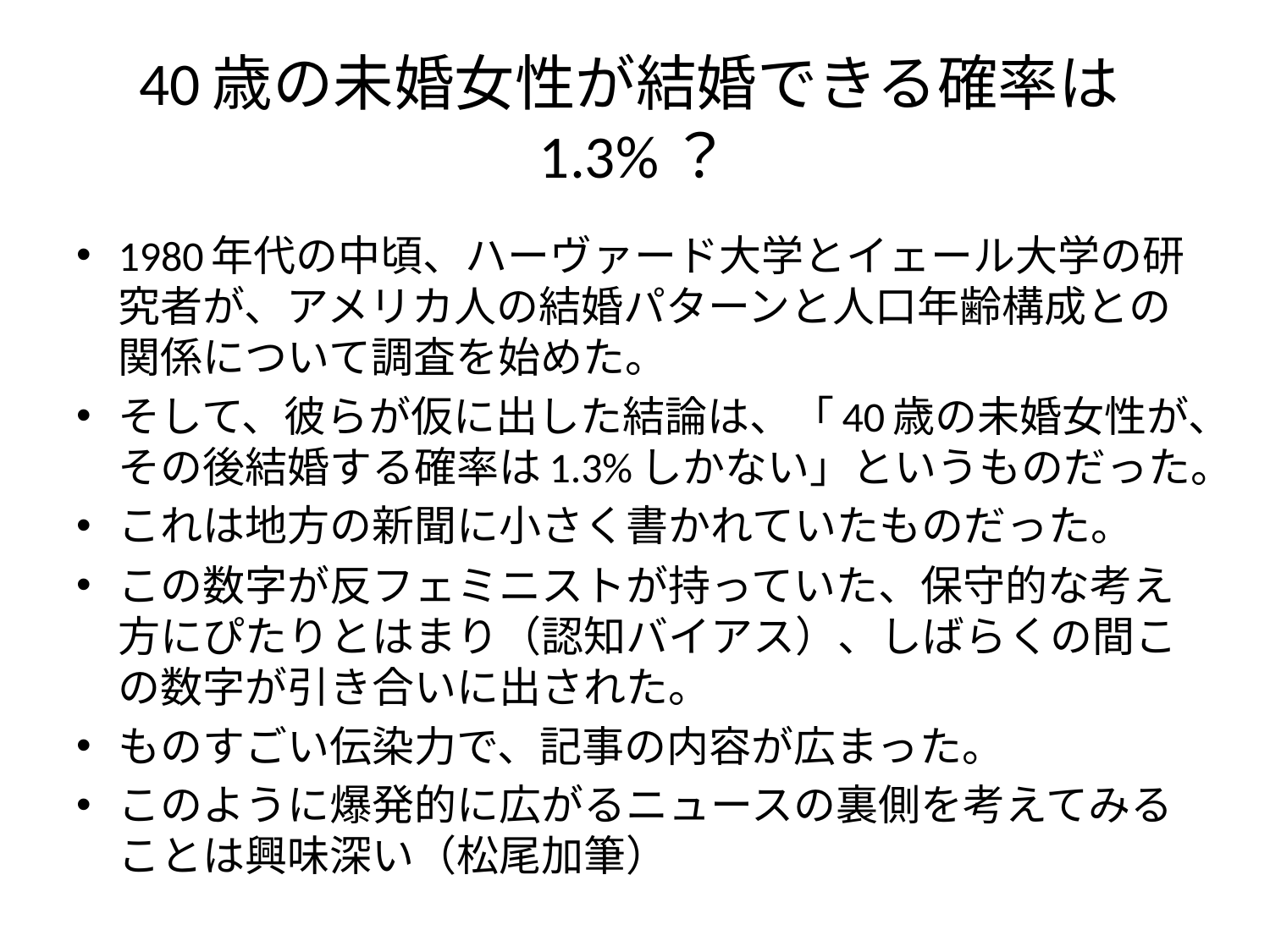

# 40歳の未婚女性が結婚できる確率は1.3%？
1980年代の中頃、ハーヴァード大学とイェール大学の研究者が、アメリカ人の結婚パターンと人口年齢構成との関係について調査を始めた。
そして、彼らが仮に出した結論は、「40歳の未婚女性が、その後結婚する確率は1.3%しかない」というものだった。
これは地方の新聞に小さく書かれていたものだった。
この数字が反フェミニストが持っていた、保守的な考え方にぴたりとはまり（認知バイアス）、しばらくの間この数字が引き合いに出された。
ものすごい伝染力で、記事の内容が広まった。
このように爆発的に広がるニュースの裏側を考えてみることは興味深い（松尾加筆）